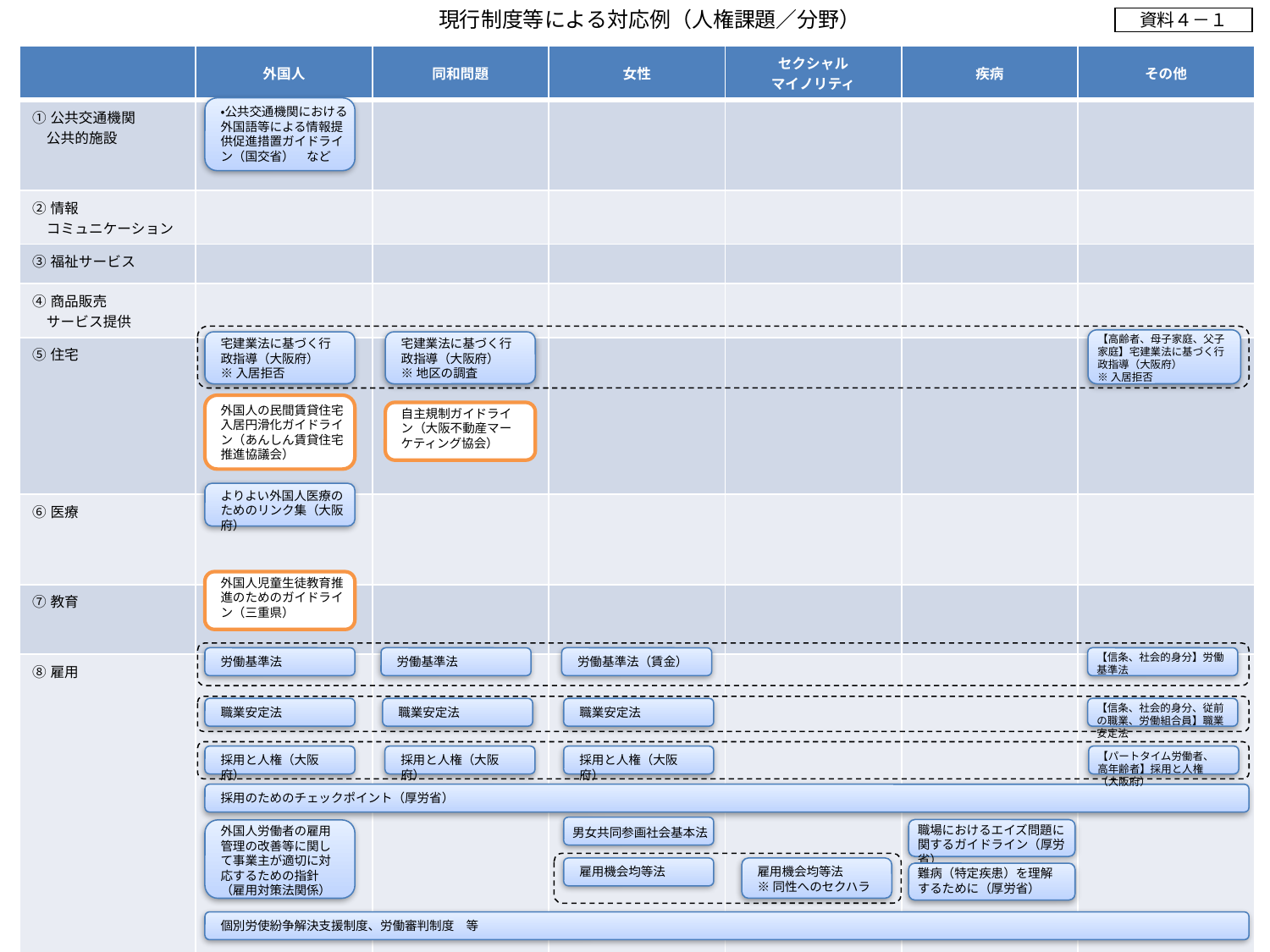

現行制度等による対応例（人権課題／分野）
資料４－１
|  | 外国人 | 同和問題 | 女性 | セクシャル マイノリティ | 疾病 | その他 |
| --- | --- | --- | --- | --- | --- | --- |
| ①公共交通機関 　公共的施設 |  |  |  |  |  |  |
| ②情報 　コミュニケーション |  |  |  |  |  |  |
| ③福祉サービス |  |  |  |  |  |  |
| ④商品販売 　サービス提供 |  |  |  |  |  |  |
| ⑤住宅 |  |  |  |  |  |  |
| ⑥医療 |  |  |  |  |  |  |
| ⑦教育 |  |  |  |  |  |  |
| ⑧雇用 |  |  |  |  |  |  |

・公共交通機関における外国語等による情報提供促進措置ガイドライン（国交省）　など
【高齢者、母子家庭、父子家庭】宅建業法に基づく行政指導（大阪府）
※入居拒否

宅建業法に基づく行政指導（大阪府）
※入居拒否
宅建業法に基づく行政指導（大阪府）
※地区の調査

外国人の民間賃貸住宅入居円滑化ガイドライン（あんしん賃貸住宅推進協議会）
自主規制ガイドライン（大阪不動産マーケティング協会）

よりよい外国人医療のためのリンク集（大阪府）

外国人児童生徒教育推進のためのガイドライン（三重県）

【信条、社会的身分】労働基準法

労働基準法
労働基準法
労働基準法（賃金）
【信条、社会的身分、従前の職業、労働組合員】職業安定法

職業安定法
職業安定法
職業安定法

【パートタイム労働者、高年齢者】採用と人権（大阪府）

採用と人権（大阪府）
採用と人権（大阪府）
採用と人権（大阪府）

採用のためのチェックポイント（厚労省）
職場におけるエイズ問題に関するガイドライン（厚労省）

外国人労働者の雇用管理の改善等に関して事業主が適切に対応するための指針（雇用対策法関係）
男女共同参画社会基本法

雇用機会均等法
雇用機会均等法
※同性へのセクハラ
難病（特定疾患）を理解するために（厚労省）

個別労使紛争解決支援制度、労働審判制度　等